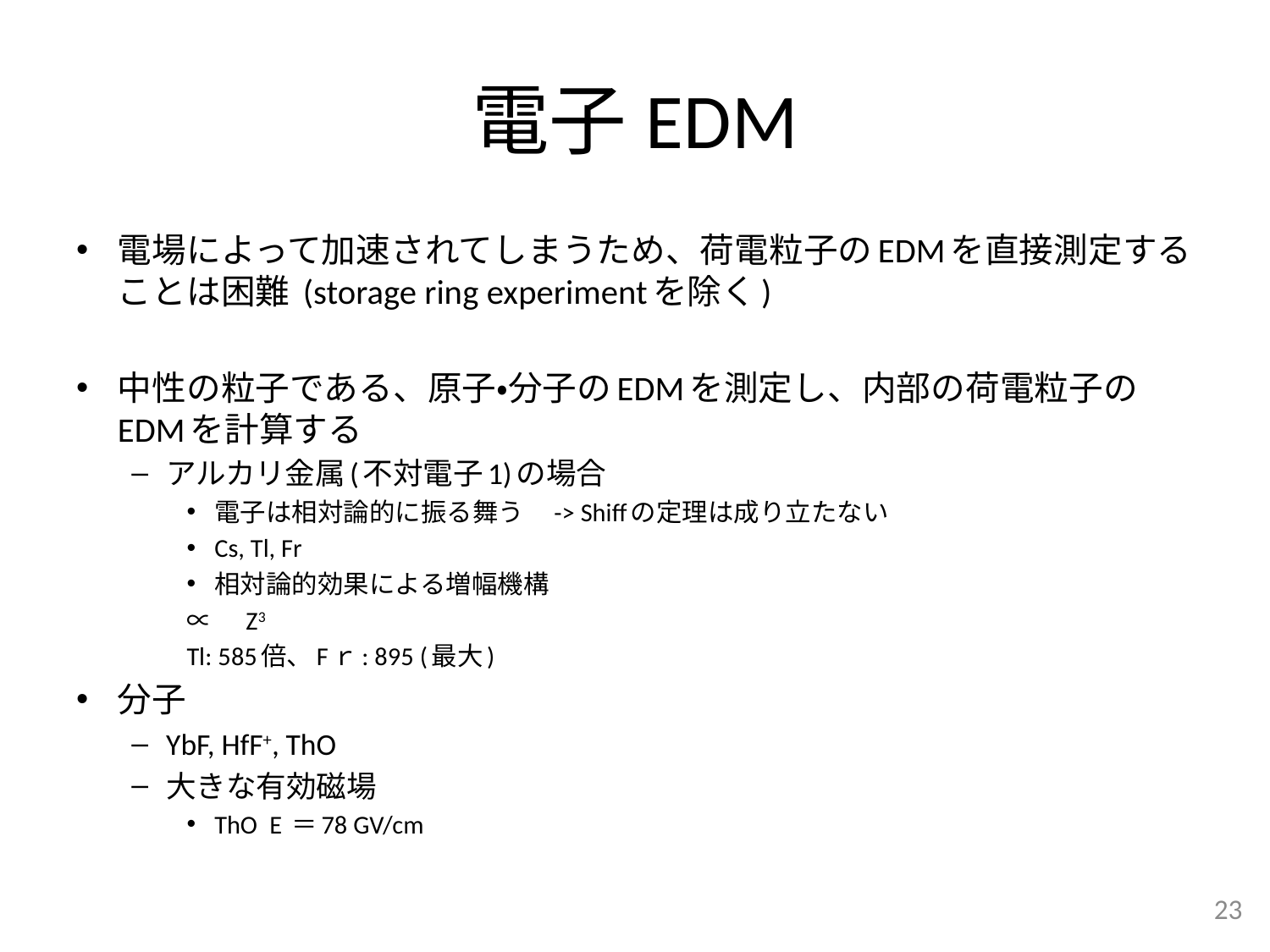

# 電子EDM
電場によって加速されてしまうため、荷電粒子のEDMを直接測定することは困難 (storage ring experimentを除く)

中性の粒子である、原子・分子のEDMを測定し、内部の荷電粒子のEDMを計算する
アルカリ金属(不対電子1)の場合
電子は相対論的に振る舞う　-> Shiffの定理は成り立たない
Cs, Tl, Fr
相対論的効果による増幅機構
		∝　Z3
	Tl: 585倍、Fｒ: 895 (最大)
分子
YbF, HfF+, ThO
大きな有効磁場
ThO  E ＝78 GV/cm

23